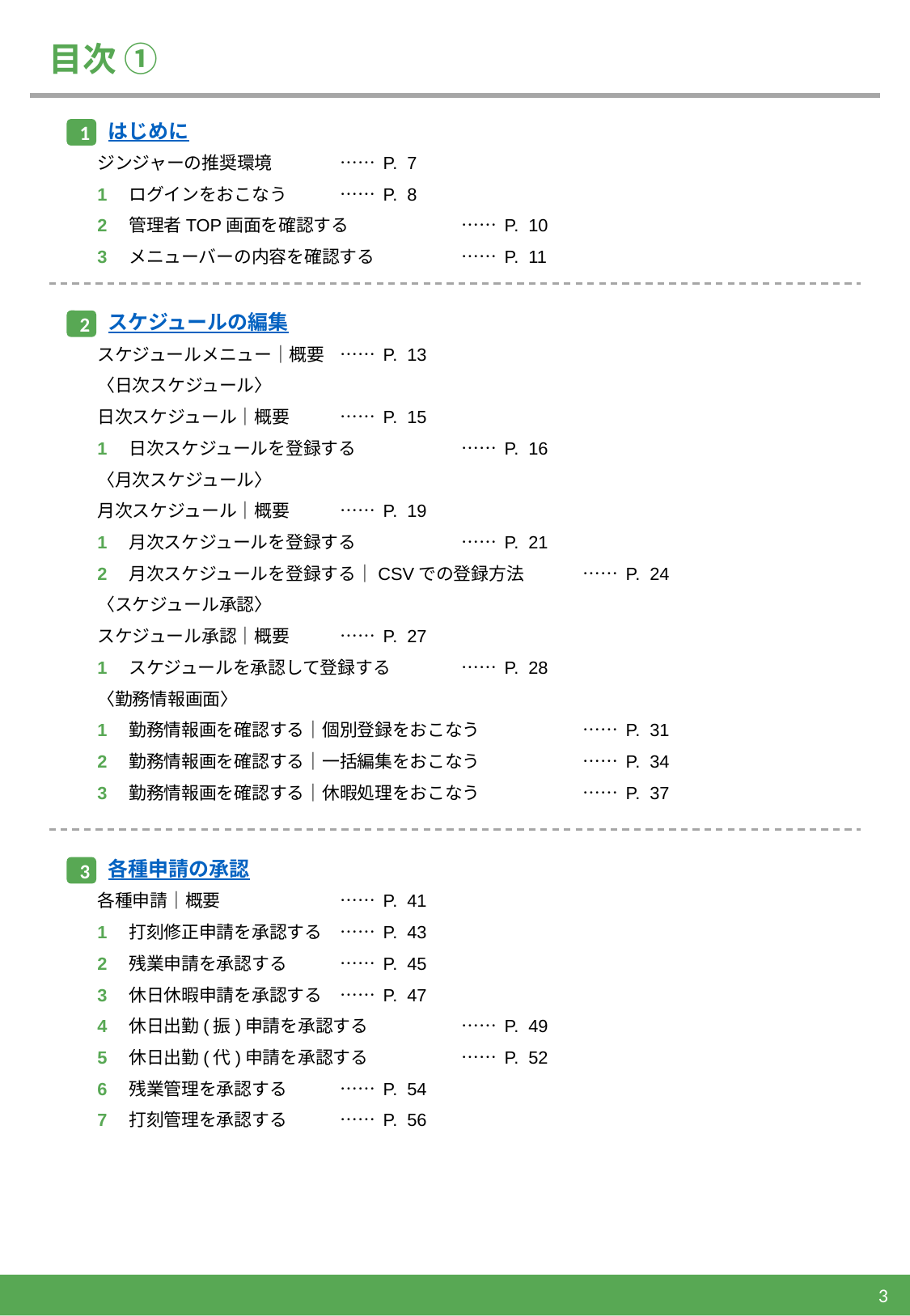

# 目次 ①
はじめに
1
ジンジャーの推奨環境	…… P.  7
1　ログインをおこなう　	…… P.  8
2　管理者TOP画面を確認する　	…… P.  10
3　メニューバーの内容を確認する　	…… P.  11
スケジュールの編集
2
スケジュールメニュー｜概要	…… P.  13
〈日次スケジュール〉
日次スケジュール｜概要	…… P.  15
1　日次スケジュールを登録する	…… P.  16
〈月次スケジュール〉
月次スケジュール｜概要	…… P.  19
1　月次スケジュールを登録する	…… P.  21
2　月次スケジュールを登録する｜CSVでの登録方法	…… P.  24
〈スケジュール承認〉
スケジュール承認｜概要	…… P.  27
1　スケジュールを承認して登録する	…… P.  28
〈勤務情報画面〉
1　勤務情報画を確認する｜個別登録をおこなう	…… P.  31
2　勤務情報画を確認する｜一括編集をおこなう	…… P.  34
3　勤務情報画を確認する｜休暇処理をおこなう	…… P.  37
各種申請の承認
3
各種申請｜概要	…… P.  41
1　打刻修正申請を承認する	…… P.  43
2　残業申請を承認する	…… P.  45
3　休日休暇申請を承認する	…… P.  47
4　休日出勤(振)申請を承認する	…… P.  49
5　休日出勤(代)申請を承認する	…… P.  52
6　残業管理を承認する	…… P.  54
7　打刻管理を承認する	…… P.  56
3